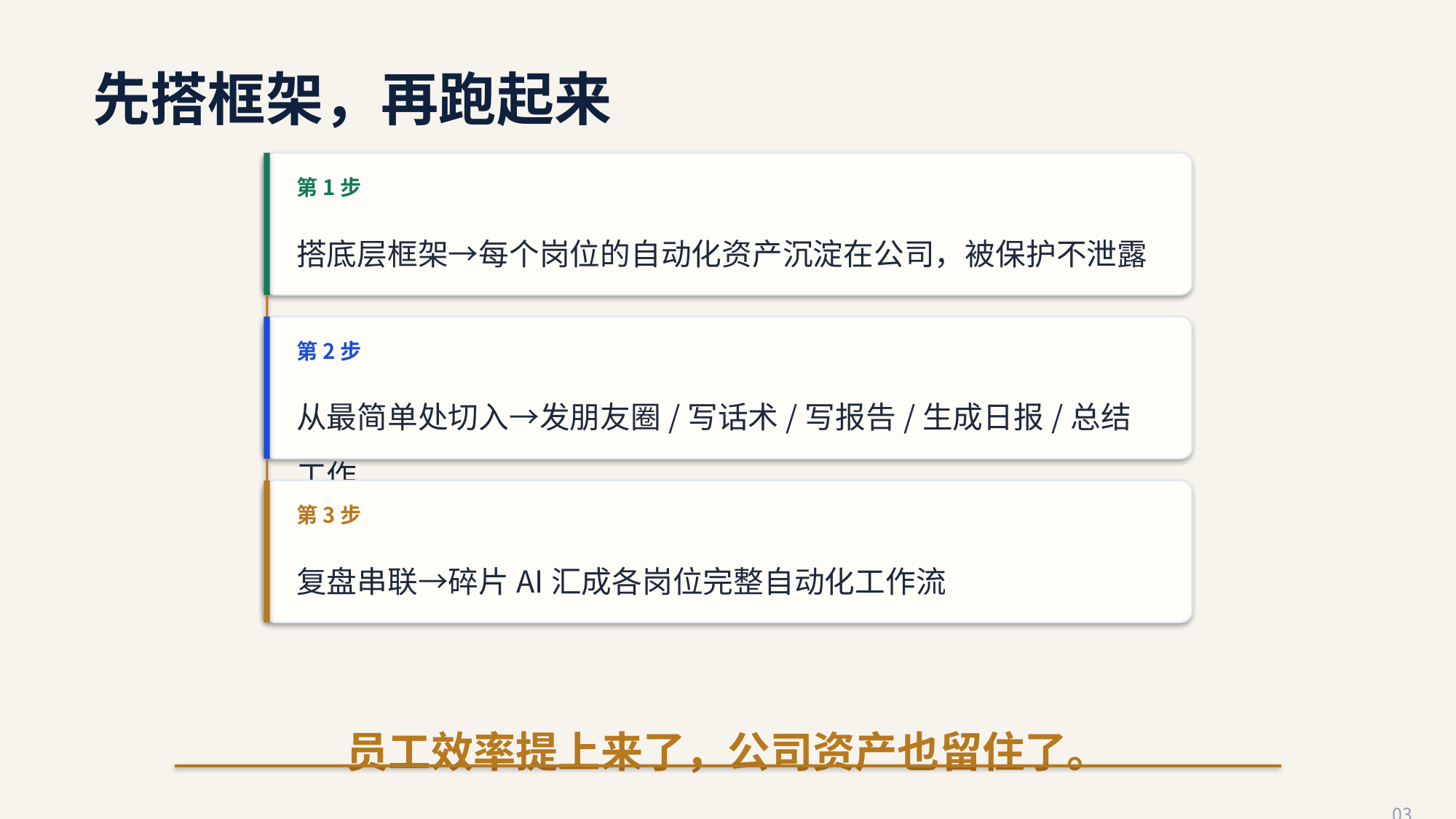

先搭框架，再跑起来

第1步
搭底层框架→每个岗位的自动化资产沉淀在公司，被保护不泄露

第2步
从最简单处切入→发朋友圈/写话术/写报告/生成日报/总结工作

第3步
复盘串联→碎片AI汇成各岗位完整自动化工作流
员工效率提上来了，公司资产也留住了。

03